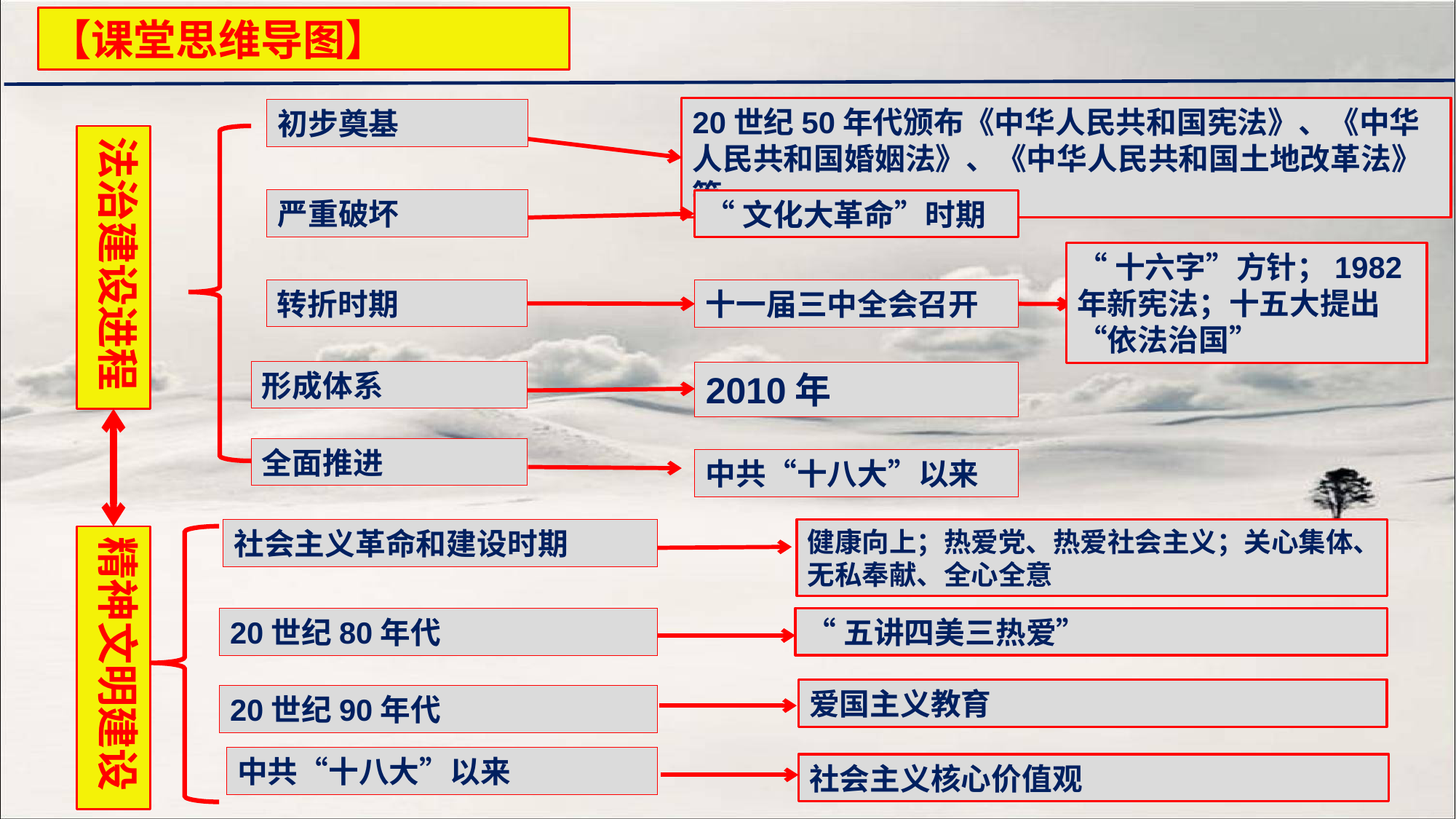

【课堂思维导图】
20世纪50年代颁布《中华人民共和国宪法》、《中华人民共和国婚姻法》、《中华人民共和国土地改革法》等
初步奠基

法治建设进程
严重破坏
“文化大革命”时期
“十六字”方针；1982年新宪法；十五大提出“依法治国”
转折时期
十一届三中全会召开
形成体系
2010年
全面推进
中共“十八大”以来
社会主义革命和建设时期
健康向上；热爱党、热爱社会主义；关心集体、无私奉献、全心全意
精神文明建设

“五讲四美三热爱”
20世纪80年代
爱国主义教育
20世纪90年代
中共“十八大”以来
社会主义核心价值观